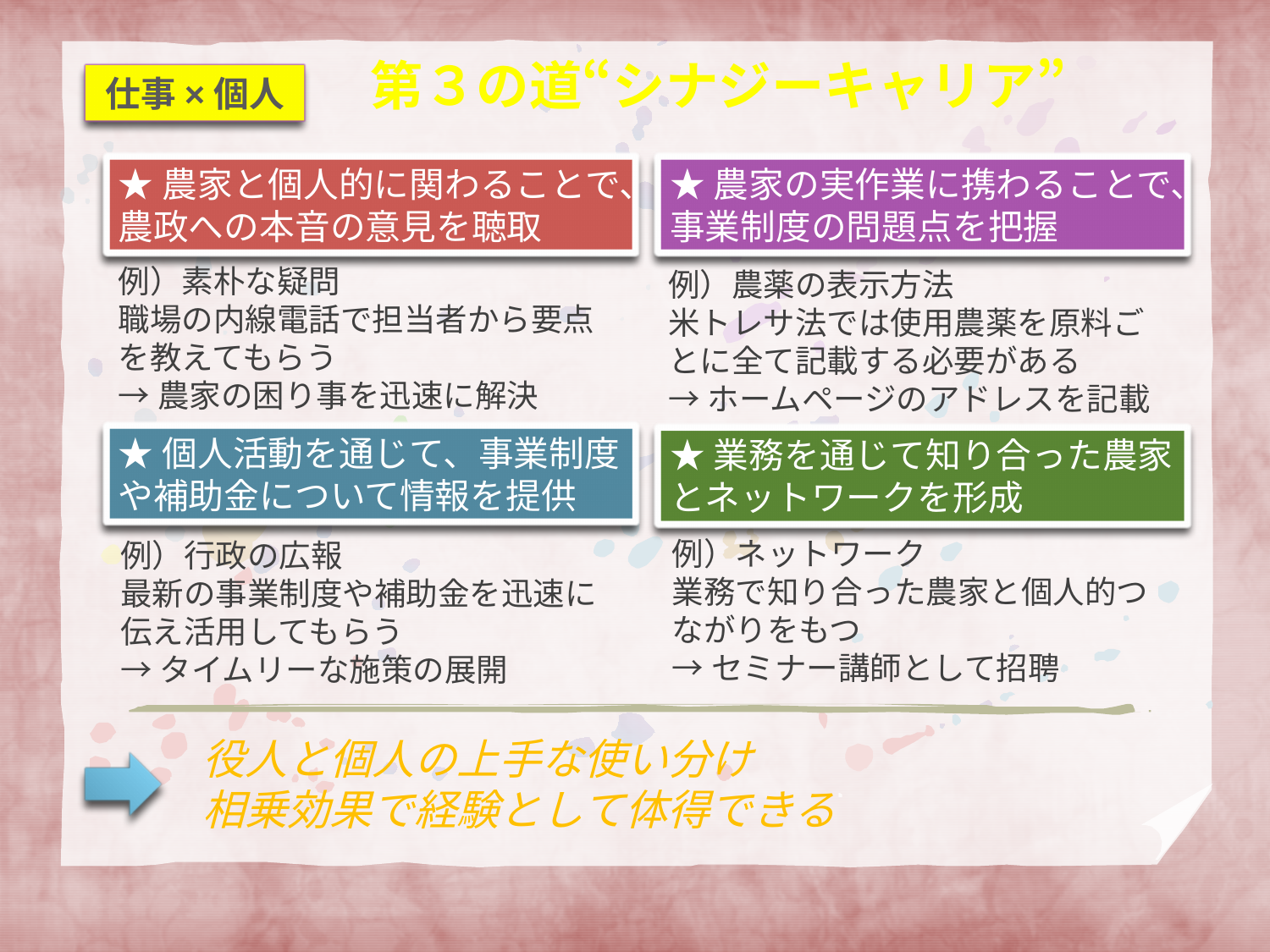

# 第３の道“シナジーキャリア”
仕事×個人
★農家の実作業に携わることで、事業制度の問題点を把握
★農家と個人的に関わることで、
農政への本音の意見を聴取
例）素朴な疑問
職場の内線電話で担当者から要点を教えてもらう
→農家の困り事を迅速に解決
例）農薬の表示方法
米トレサ法では使用農薬を原料ごとに全て記載する必要がある
→ホームページのアドレスを記載
★個人活動を通じて、事業制度や補助金について情報を提供
★業務を通じて知り合った農家とネットワークを形成
例）ネットワーク
業務で知り合った農家と個人的つながりをもつ
→セミナー講師として招聘
例）行政の広報
最新の事業制度や補助金を迅速に伝え活用してもらう
→タイムリーな施策の展開
役人と個人の上手な使い分け
相乗効果で経験として体得できる